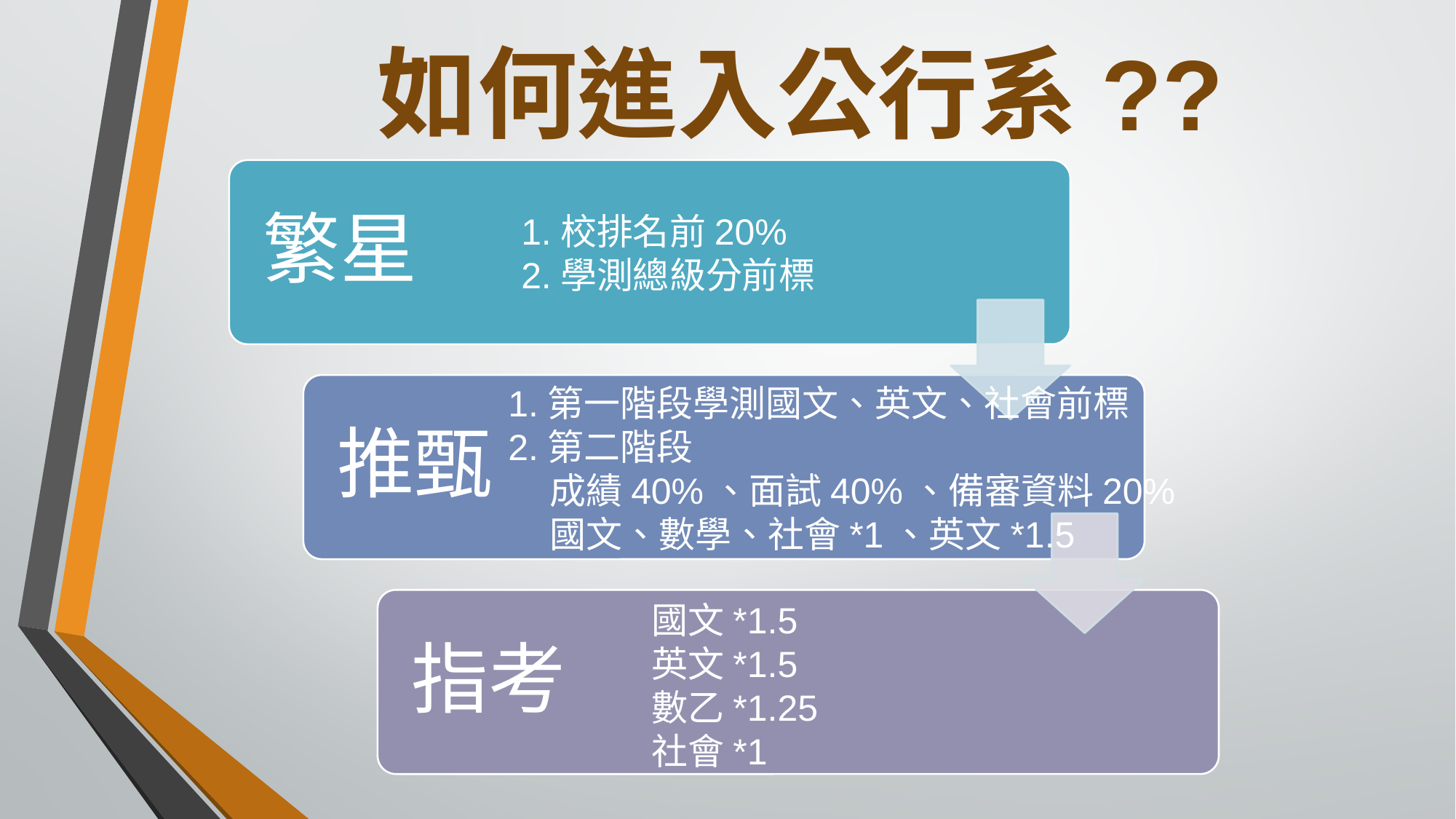

如何進入公行系??
繁星
推甄
指考

1.校排名前20%
2.學測總級分前標
1.第一階段學測國文、英文、社會前標
2.第二階段
    成績40%、面試40%、備審資料20%
    國文、數學、社會*1、英文*1.5
國文*1.5
英文*1.5
數乙*1.25
社會*1